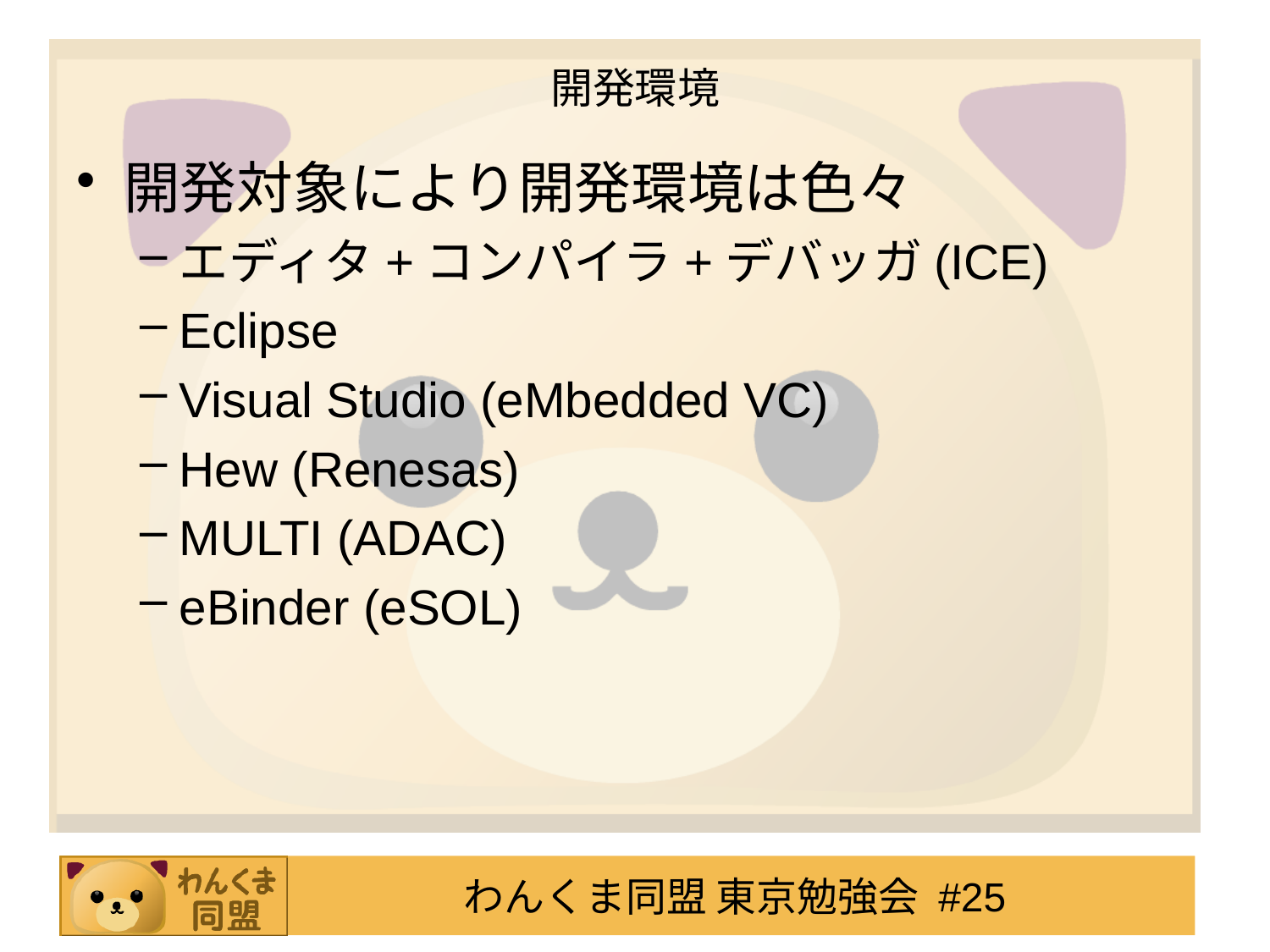

# 開発環境
開発対象により開発環境は色々
エディタ+コンパイラ+デバッガ(ICE)
Eclipse
Visual Studio (eMbedded VC)
Hew (Renesas)
MULTI (ADAC)
eBinder (eSOL)